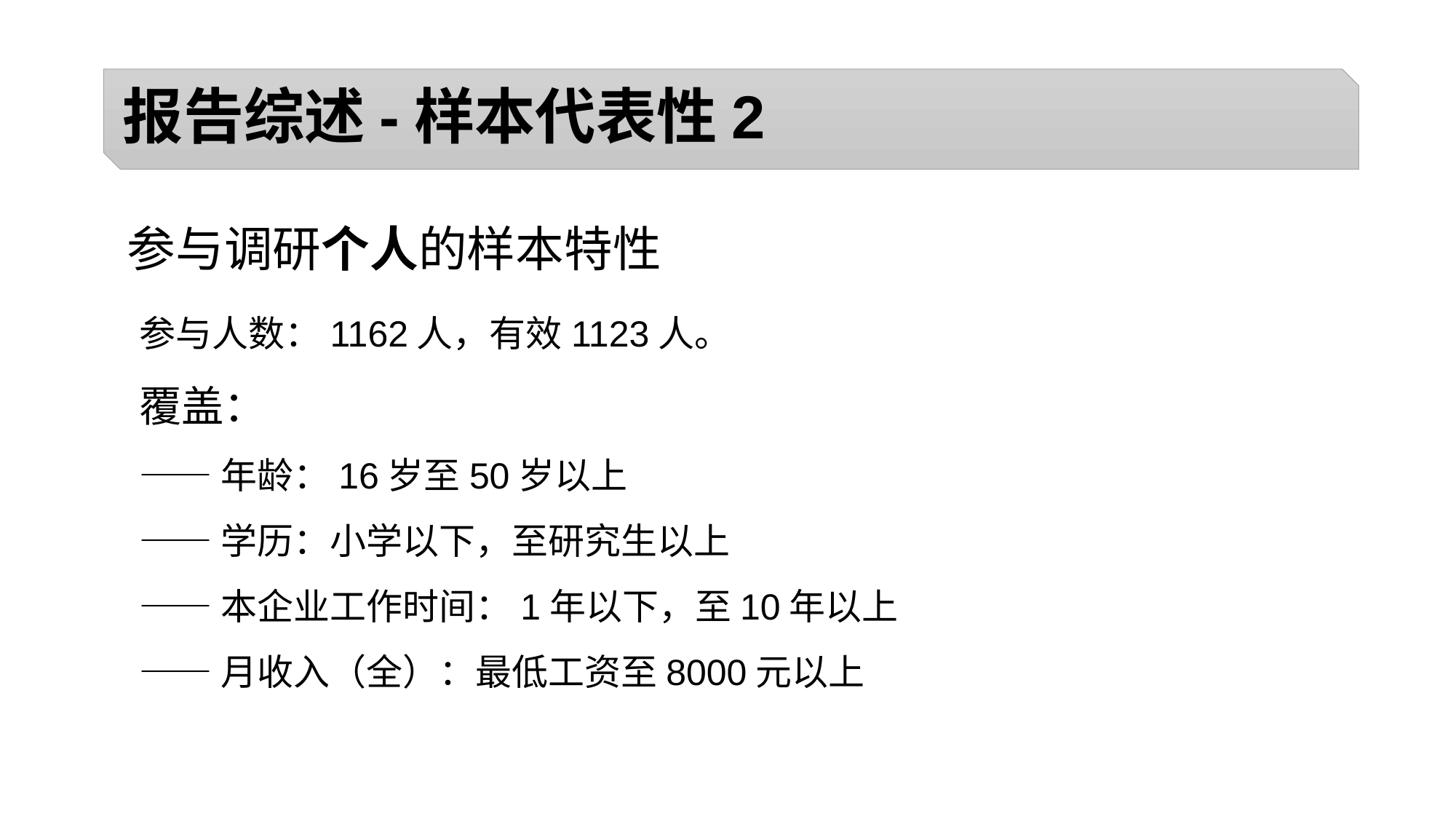

# 报告综述-样本代表性2
报告综述-样本代表性2
参与调研个人的样本特性

参与人数：1162人，有效1123人。
覆盖：
——年龄：16岁至50岁以上
——学历：小学以下，至研究生以上
——本企业工作时间：1年以下，至10年以上
——月收入（全）：最低工资至8000元以上